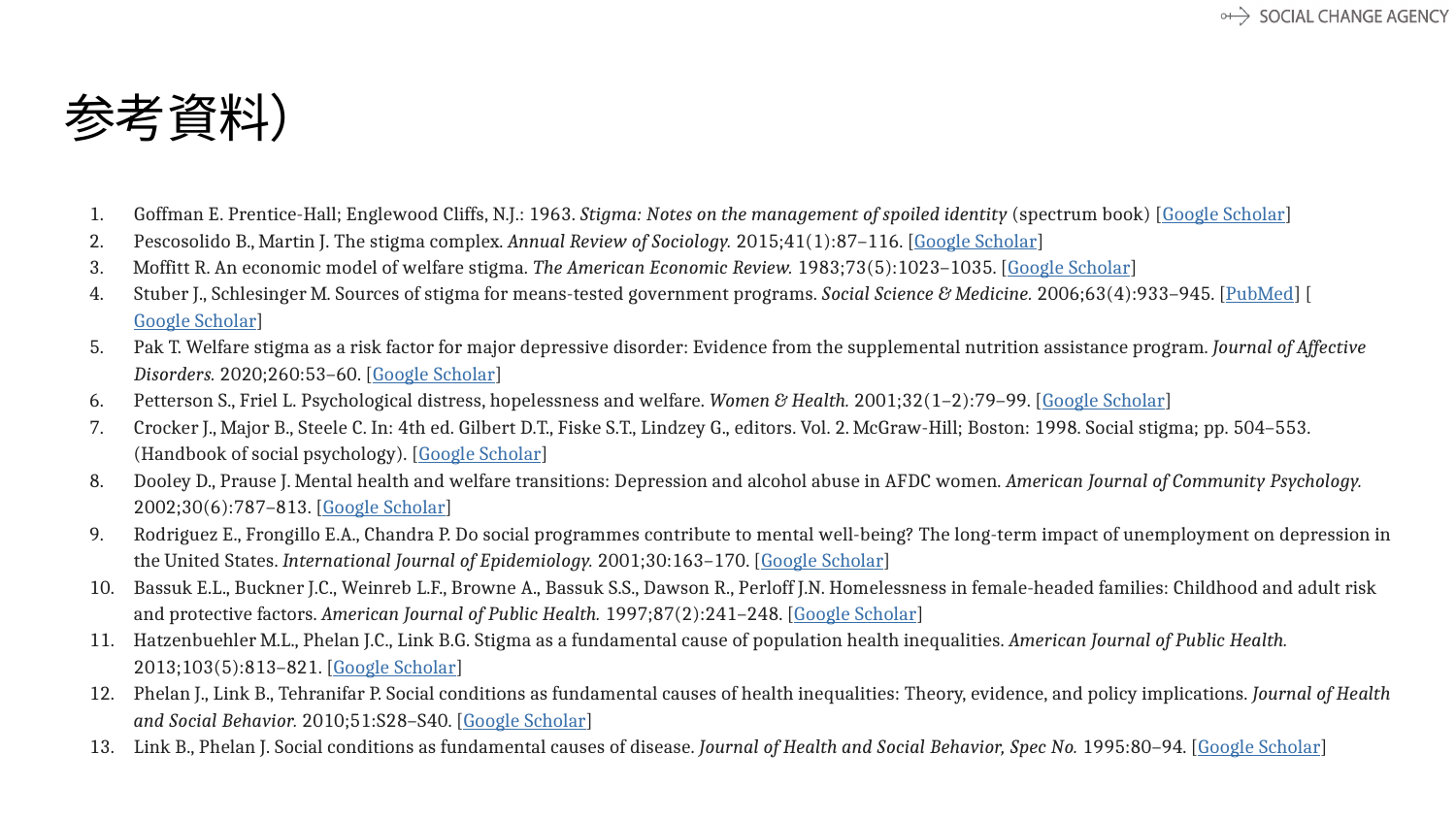

# 参考資料）
Goffman E. Prentice-Hall; Englewood Cliffs, N.J.: 1963. Stigma: Notes on the management of spoiled identity (spectrum book) [Google Scholar]
Pescosolido B., Martin J. The stigma complex. Annual Review of Sociology. 2015;41(1):87–116. [Google Scholar]
Moffitt R. An economic model of welfare stigma. The American Economic Review. 1983;73(5):1023–1035. [Google Scholar]
Stuber J., Schlesinger M. Sources of stigma for means-tested government programs. Social Science & Medicine. 2006;63(4):933–945. [PubMed] [Google Scholar]
Pak T. Welfare stigma as a risk factor for major depressive disorder: Evidence from the supplemental nutrition assistance program. Journal of Affective Disorders. 2020;260:53–60. [Google Scholar]
Petterson S., Friel L. Psychological distress, hopelessness and welfare. Women & Health. 2001;32(1–2):79–99. [Google Scholar]
Crocker J., Major B., Steele C. In: 4th ed. Gilbert D.T., Fiske S.T., Lindzey G., editors. Vol. 2. McGraw-Hill; Boston: 1998. Social stigma; pp. 504–553. (Handbook of social psychology). [Google Scholar]
Dooley D., Prause J. Mental health and welfare transitions: Depression and alcohol abuse in AFDC women. American Journal of Community Psychology. 2002;30(6):787–813. [Google Scholar]
Rodriguez E., Frongillo E.A., Chandra P. Do social programmes contribute to mental well-being? The long-term impact of unemployment on depression in the United States. International Journal of Epidemiology. 2001;30:163–170. [Google Scholar]
Bassuk E.L., Buckner J.C., Weinreb L.F., Browne A., Bassuk S.S., Dawson R., Perloff J.N. Homelessness in female-headed families: Childhood and adult risk and protective factors. American Journal of Public Health. 1997;87(2):241–248. [Google Scholar]
Hatzenbuehler M.L., Phelan J.C., Link B.G. Stigma as a fundamental cause of population health inequalities. American Journal of Public Health. 2013;103(5):813–821. [Google Scholar]
Phelan J., Link B., Tehranifar P. Social conditions as fundamental causes of health inequalities: Theory, evidence, and policy implications. Journal of Health and Social Behavior. 2010;51:S28–S40. [Google Scholar]
Link B., Phelan J. Social conditions as fundamental causes of disease. Journal of Health and Social Behavior, Spec No. 1995:80–94. [Google Scholar]